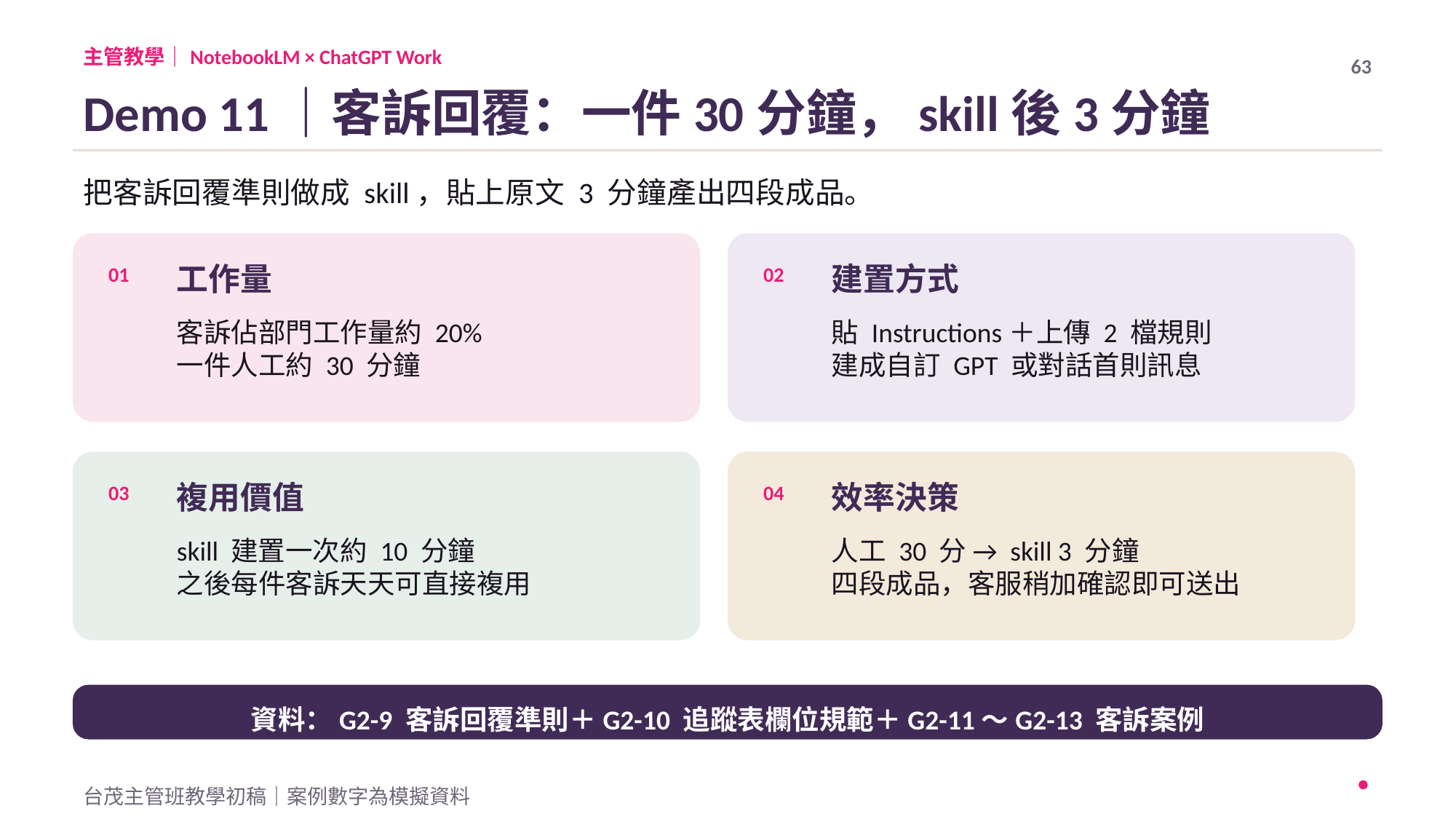

主管教學｜NotebookLM × ChatGPT Work
63
Demo 11｜客訴回覆：一件30分鐘，skill後3分鐘

把客訴回覆準則做成 skill，貼上原文 3 分鐘產出四段成品。

工作量
建置方式
01
02
客訴佔部門工作量約 20%
一件人工約 30 分鐘
貼 Instructions＋上傳 2 檔規則
建成自訂 GPT 或對話首則訊息

複用價值
效率決策
03
04
skill 建置一次約 10 分鐘
之後每件客訴天天可直接複用
人工 30 分 → skill 3 分鐘
四段成品，客服稍加確認即可送出

資料：G2-9 客訴回覆準則＋G2-10 追蹤表欄位規範＋G2-11～G2-13 客訴案例
台茂主管班教學初稿｜案例數字為模擬資料